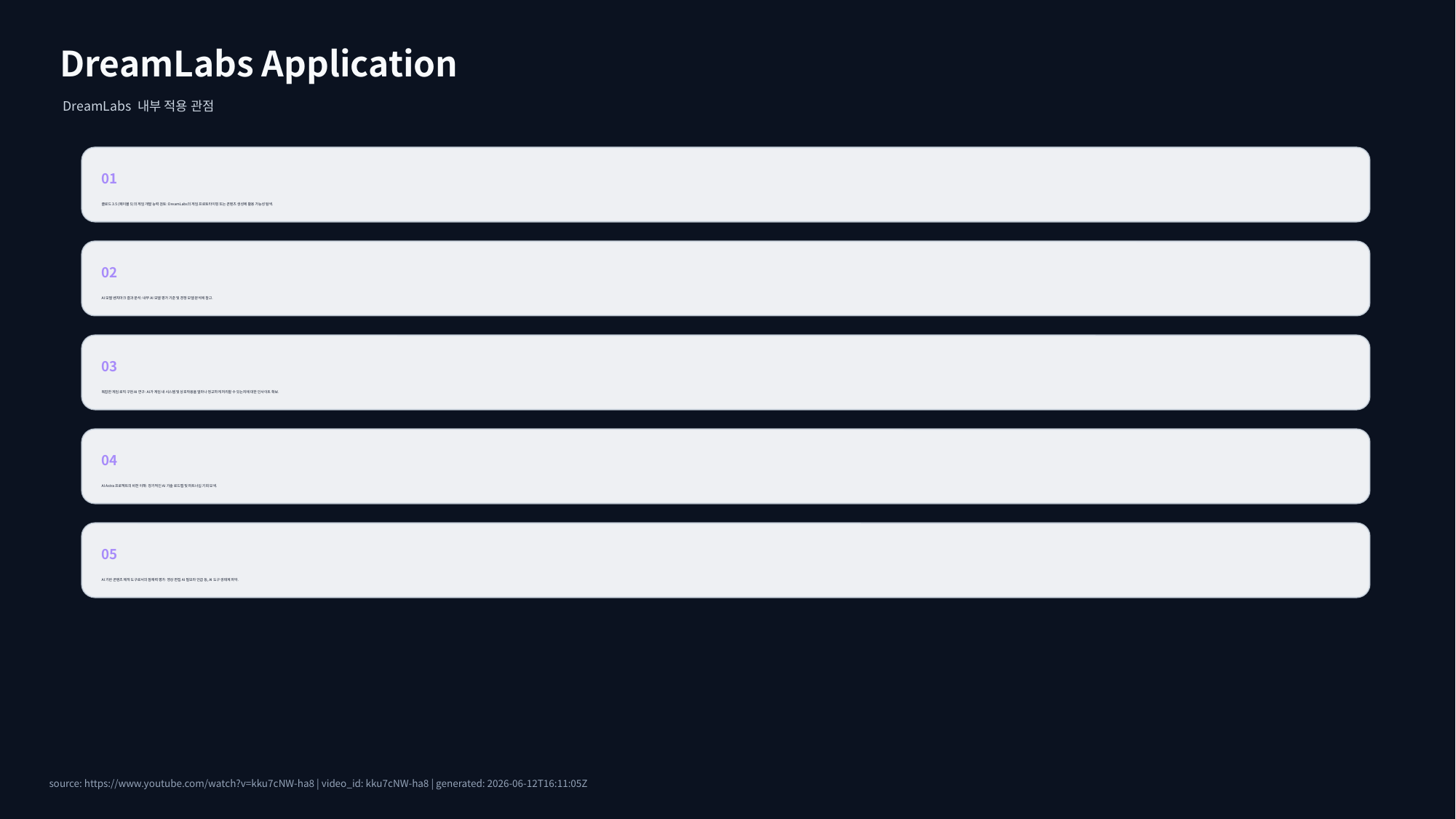

DreamLabs Application
DreamLabs 내부 적용 관점

01
클로드 3.5 (페이블 5)의 게임 개발 능력 검토: DreamLabs의 게임 프로토타이핑 또는 콘텐츠 생성에 활용 가능성 탐색.

02
AI 모델 벤치마크 결과 분석: 내부 AI 모델 평가 기준 및 경쟁 모델 분석에 참고.

03
복잡한 게임 로직 구현 AI 연구: AI가 게임 내 시스템 및 상호작용을 얼마나 정교하게 처리할 수 있는지에 대한 인사이트 확보.

04
AI Astra 프로젝트의 비전 이해: 장기적인 AI 기술 로드맵 및 파트너십 기회 모색.

05
AI 기반 콘텐츠 제작 도구로서의 잠재력 평가: 영상 편집 AI 필모라 언급 등, AI 도구 생태계 파악.
source: https://www.youtube.com/watch?v=kku7cNW-ha8 | video_id: kku7cNW-ha8 | generated: 2026-06-12T16:11:05Z